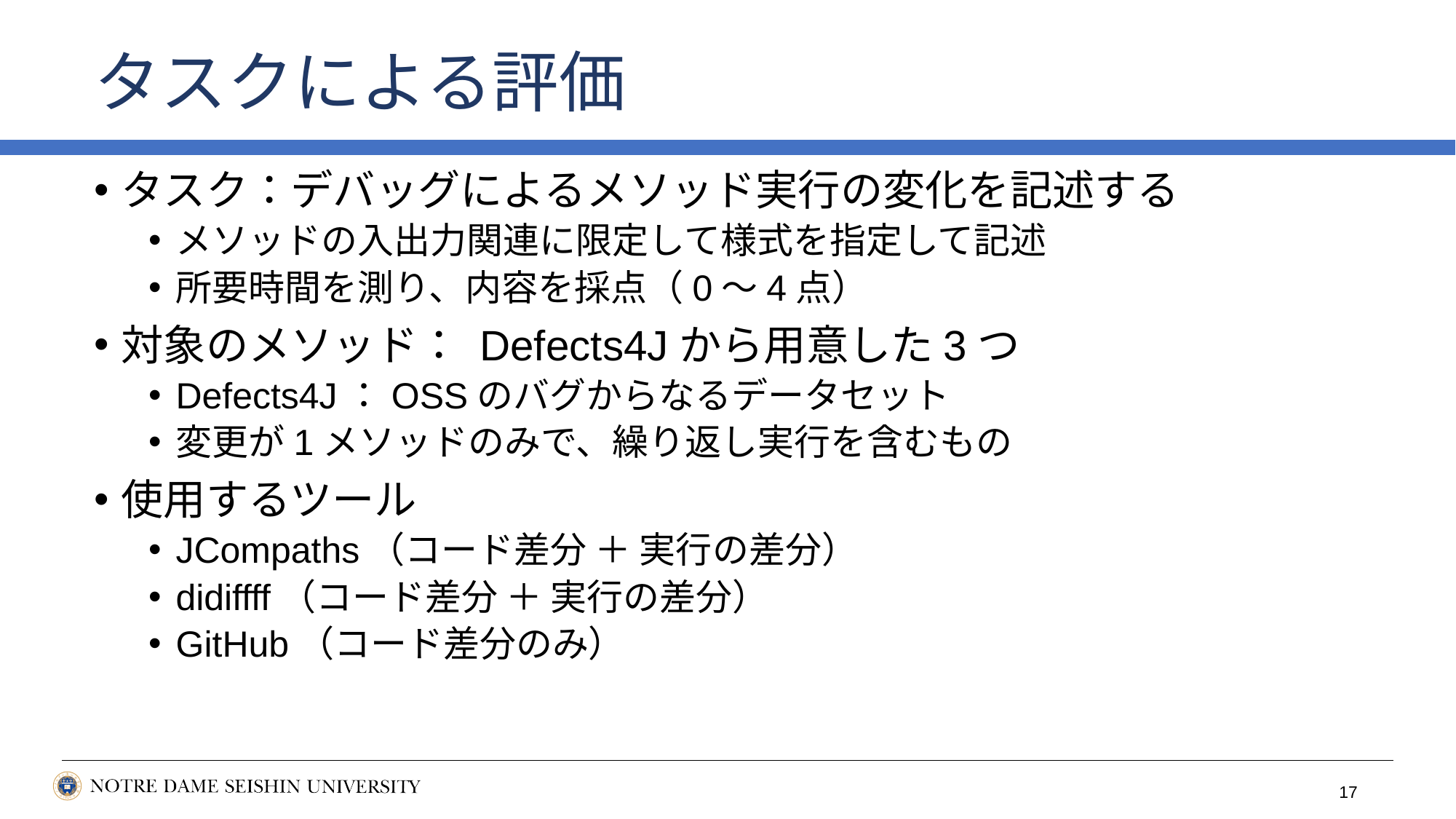

# タスクによる評価
タスク：デバッグによるメソッド実行の変化を記述する
メソッドの入出力関連に限定して様式を指定して記述
所要時間を測り、内容を採点（0〜4点）
対象のメソッド： Defects4Jから用意した3つ
Defects4J：OSSのバグからなるデータセット
変更が1メソッドのみで、繰り返し実行を含むもの
使用するツール
JCompaths（コード差分 ＋ 実行の差分）
didiffff（コード差分 ＋ 実行の差分）
GitHub（コード差分のみ）